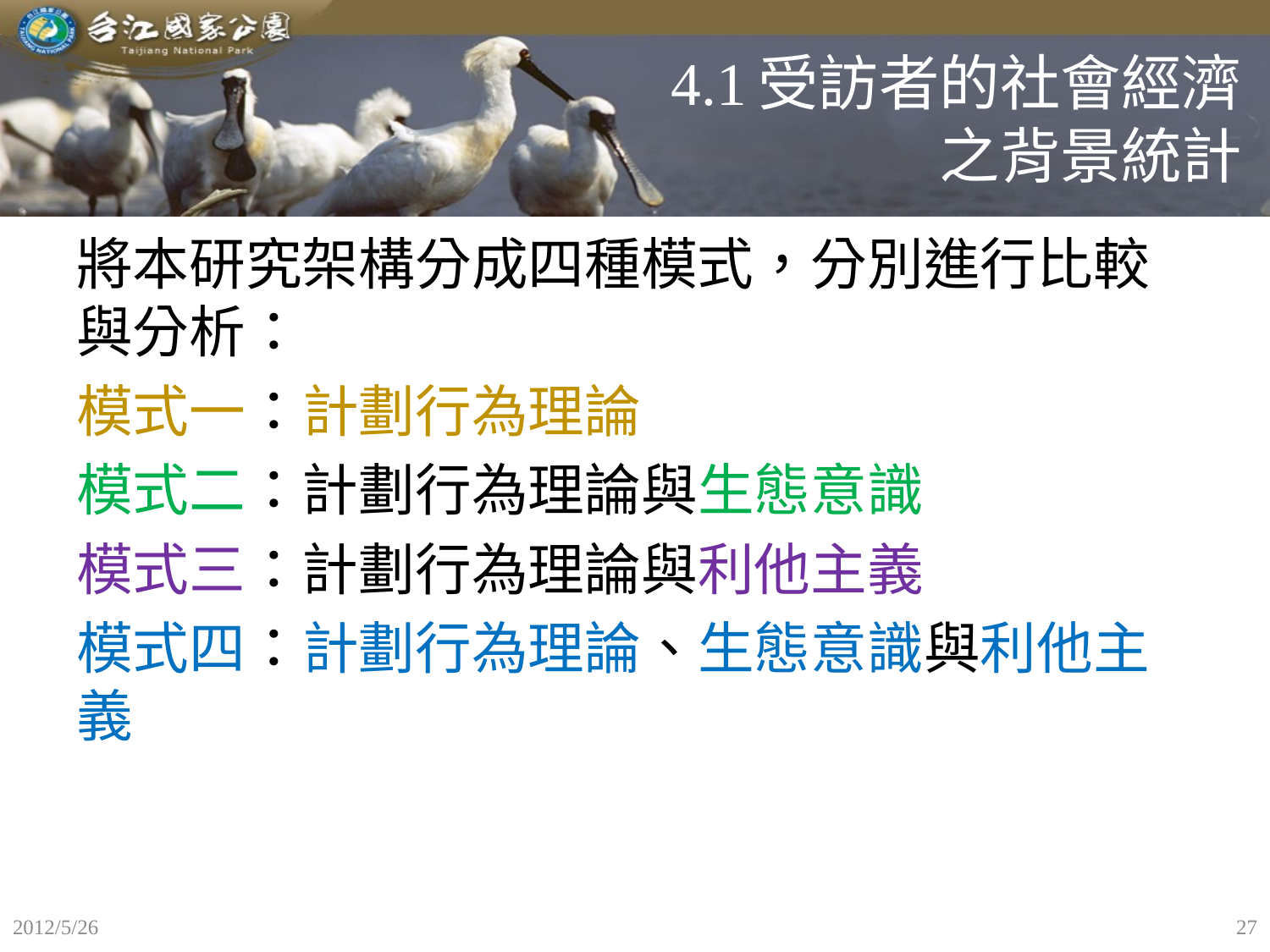

# 4.1受訪者的社會經濟 之背景統計
將本研究架構分成四種模式，分別進行比較與分析：
模式一：計劃行為理論
模式二：計劃行為理論與生態意識
模式三：計劃行為理論與利他主義
模式四：計劃行為理論、生態意識與利他主義

2012/5/26
27